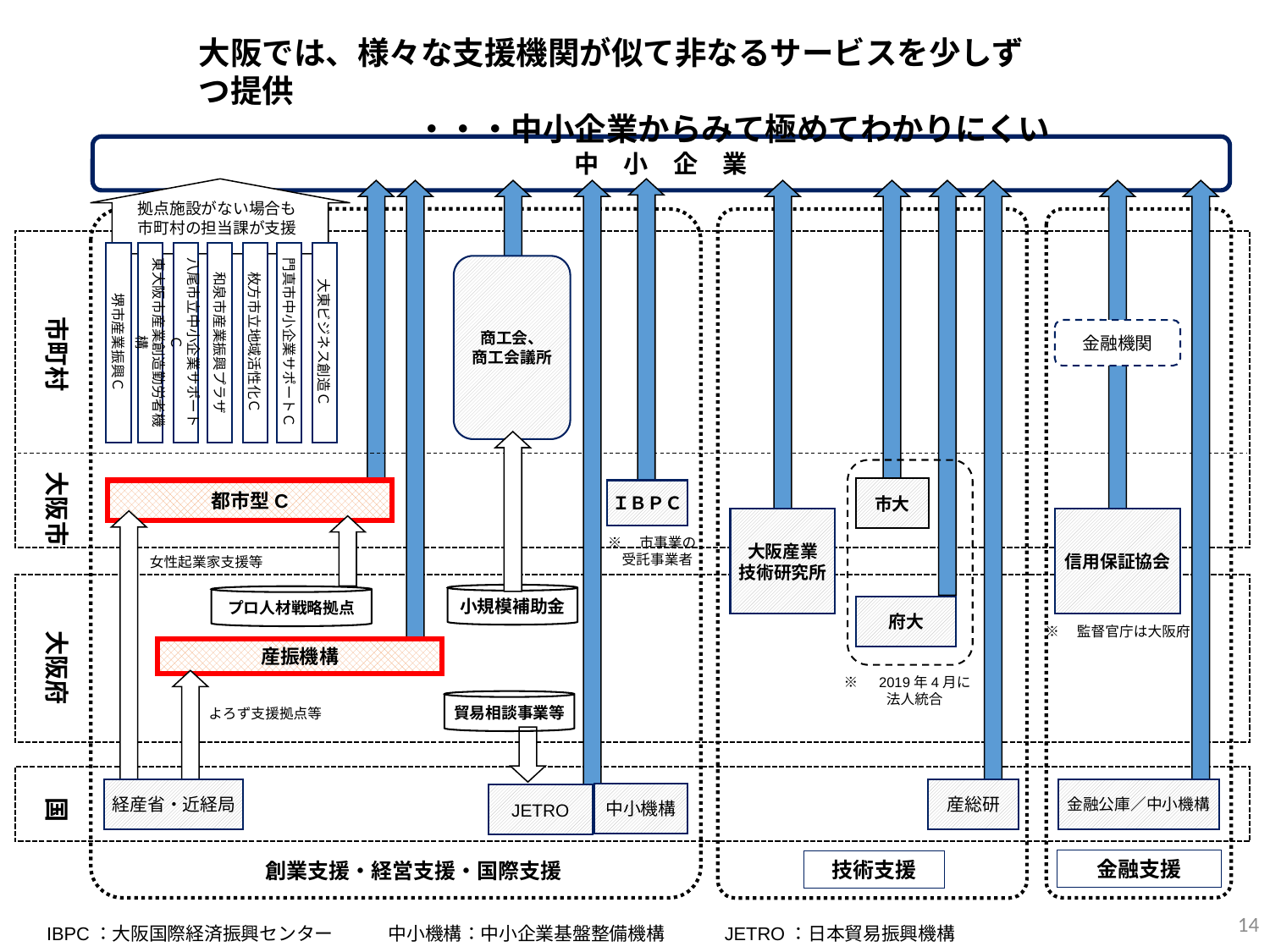

大阪では、様々な支援機関が似て非なるサービスを少しずつ提供
・・・中小企業からみて極めてわかりにくい

中　小　企　業

拠点施設がない場合も市町村の担当課が支援

堺市産業振興Ｃ
東大阪市産業創造勤労者機構
八尾市立中小企業サポートＣ
和泉市産業振興プラザ
枚方市立地域活性化Ｃ
門真市中小企業サポートＣ
大東ビジネス創造Ｃ
商工会、
商工会議所
市町村
金融機関

大阪市

市大
都市型C
ＩＢＰＣ
大阪産業
技術研究所
信用保証協会

※　市事業の
　受託事業者
女性起業家支援等

小規模補助金
プロ人材戦略拠点
府大
※　監督官庁は大阪府
大阪府
産振機構
※　2019年4月に
　　　法人統合

貿易相談事業等
よろず支援拠点等

経産省・近経局
産総研
金融公庫／中小機構
中小機構
JETRO
国
金融支援
技術支援
創業支援・経営支援・国際支援
14
IBPC：大阪国際経済振興センター　　　中小機構：中小企業基盤整備機構　　　JETRO：日本貿易振興機構